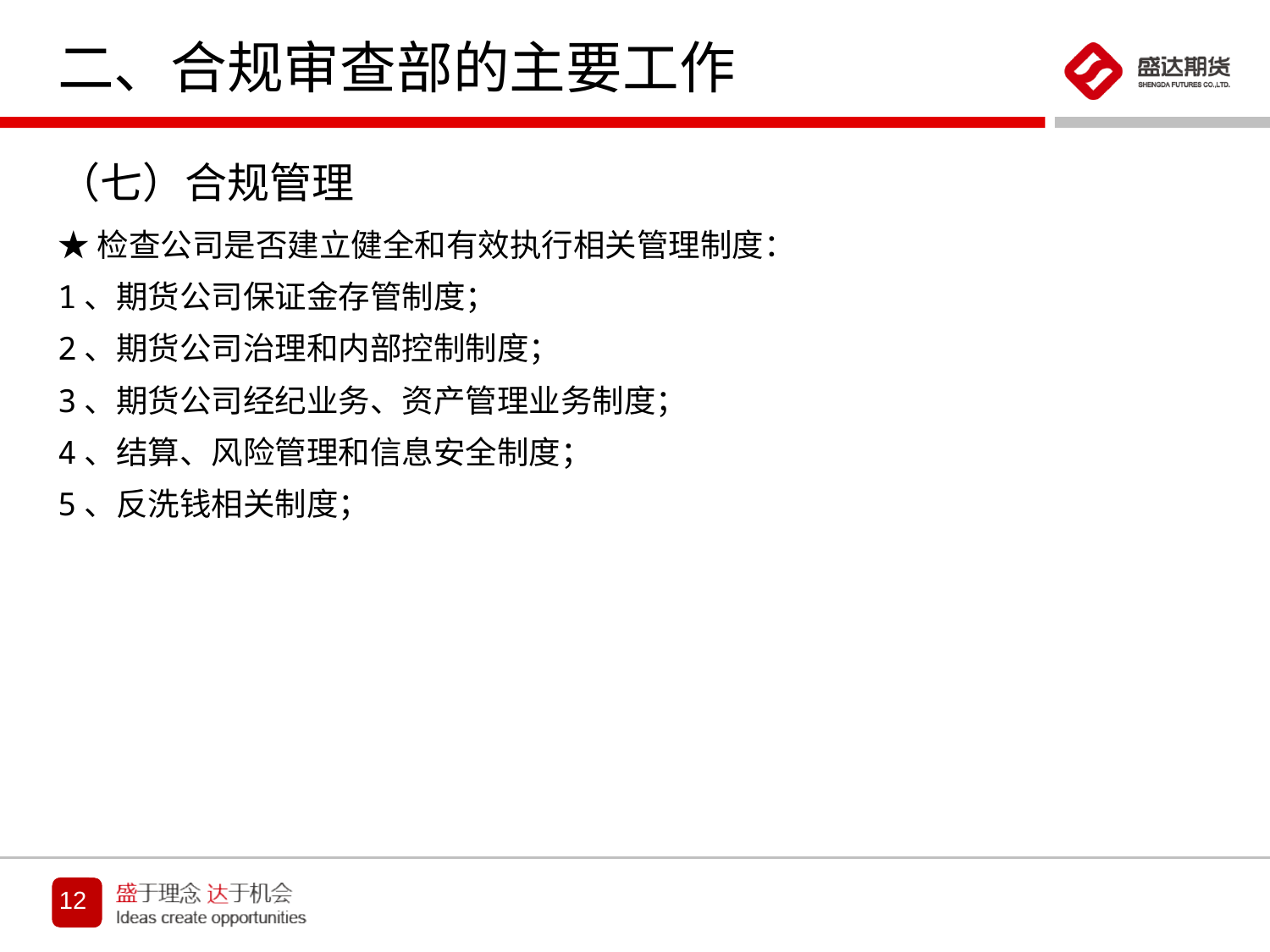

# 二、合规审查部的主要工作
（七）合规管理
★检查公司是否建立健全和有效执行相关管理制度：
1、期货公司保证金存管制度；
2、期货公司治理和内部控制制度；
3、期货公司经纪业务、资产管理业务制度；
4、结算、风险管理和信息安全制度；
5、反洗钱相关制度；